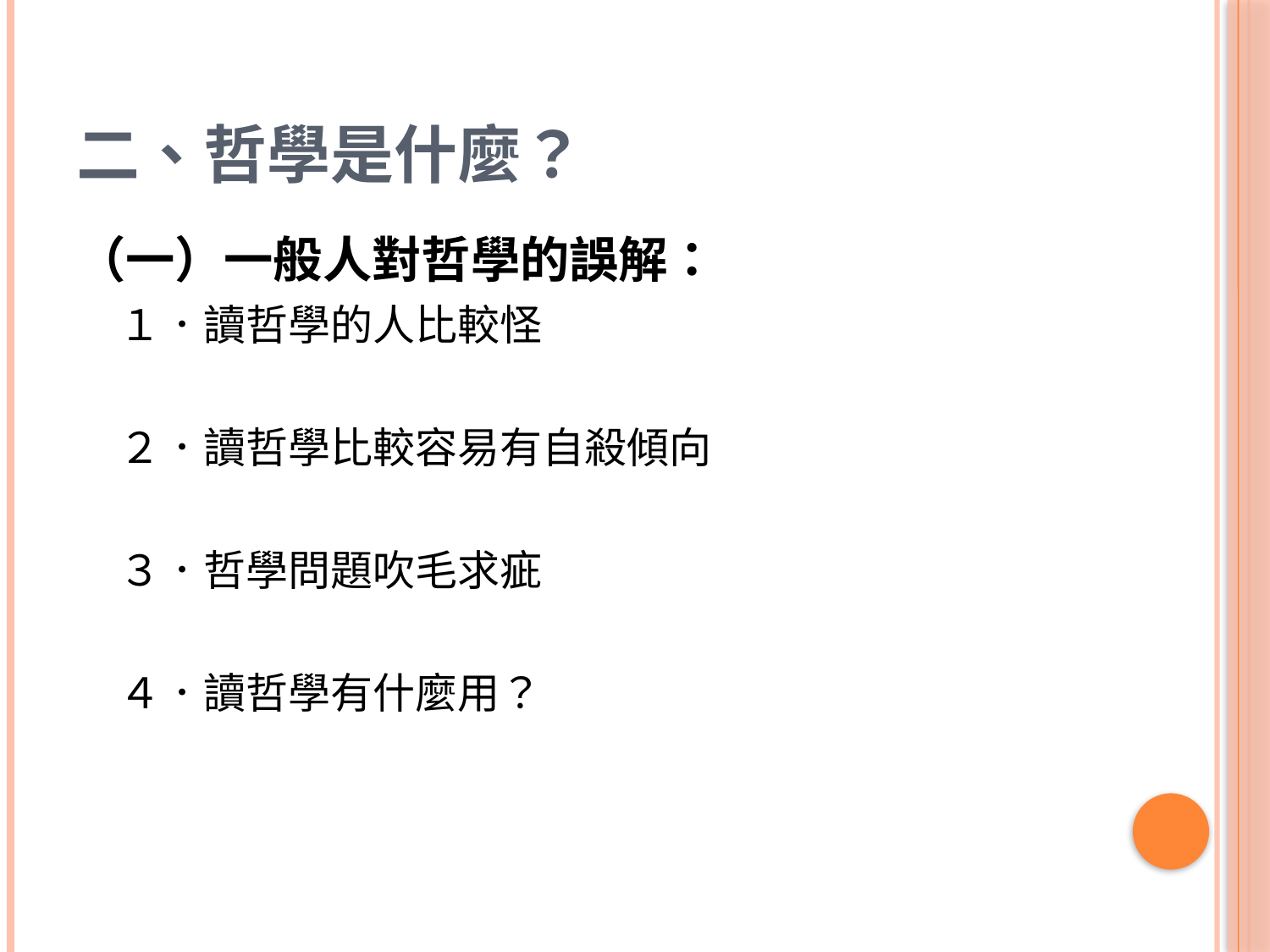

# 二、哲學是什麼？
（一）一般人對哲學的誤解：
　１．讀哲學的人比較怪

　２．讀哲學比較容易有自殺傾向

　３．哲學問題吹毛求疵

　４．讀哲學有什麼用？